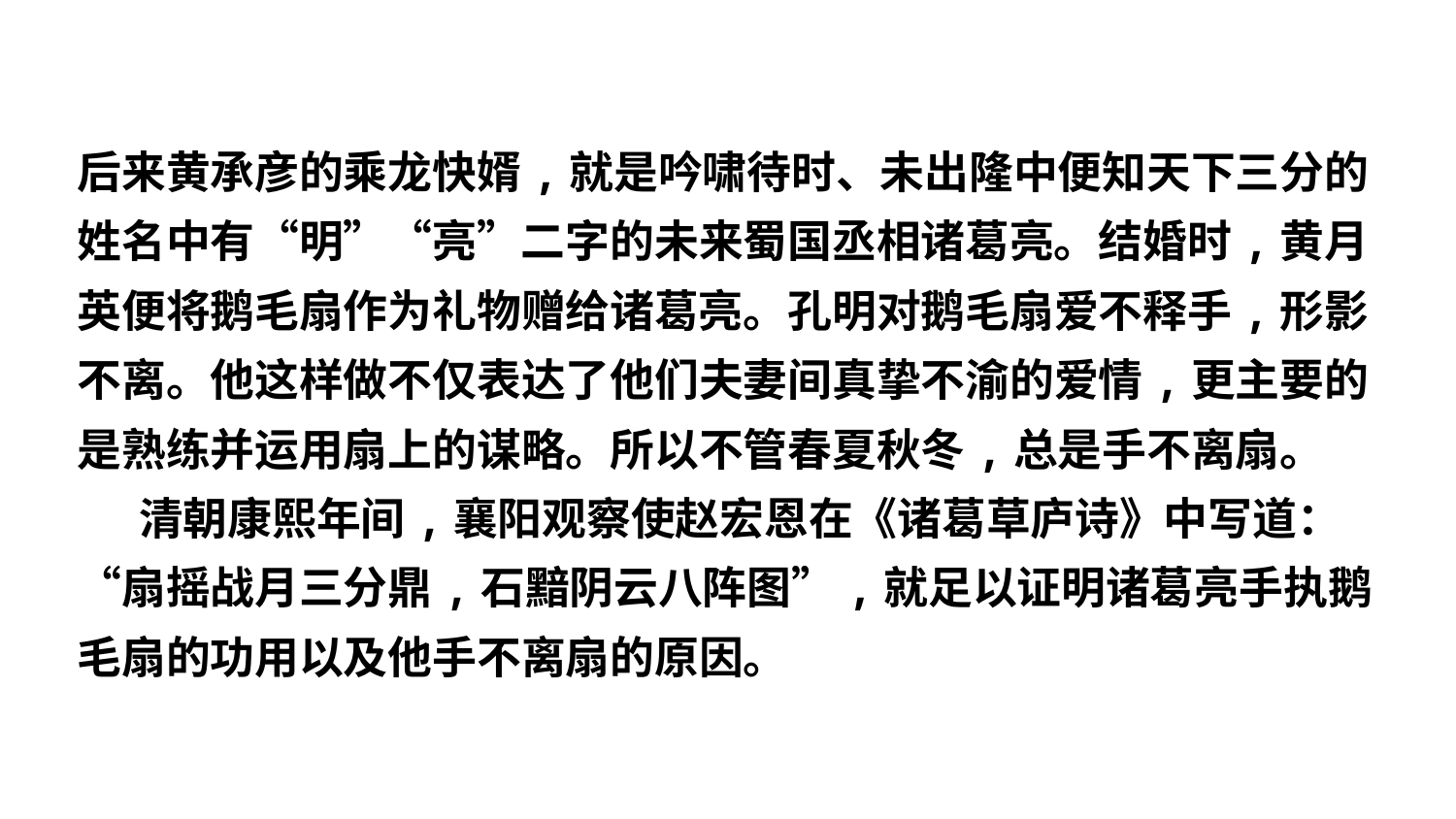

后来黄承彦的乘龙快婿,就是吟啸待时、未出隆中便知天下三分的姓名中有“明”“亮”二字的未来蜀国丞相诸葛亮。结婚时,黄月英便将鹅毛扇作为礼物赠给诸葛亮。孔明对鹅毛扇爱不释手,形影不离。他这样做不仅表达了他们夫妻间真挚不渝的爱情,更主要的是熟练并运用扇上的谋略。所以不管春夏秋冬,总是手不离扇。
     清朝康熙年间,襄阳观察使赵宏恩在《诸葛草庐诗》中写道：“扇摇战月三分鼎,石黯阴云八阵图”,就足以证明诸葛亮手执鹅毛扇的功用以及他手不离扇的原因。